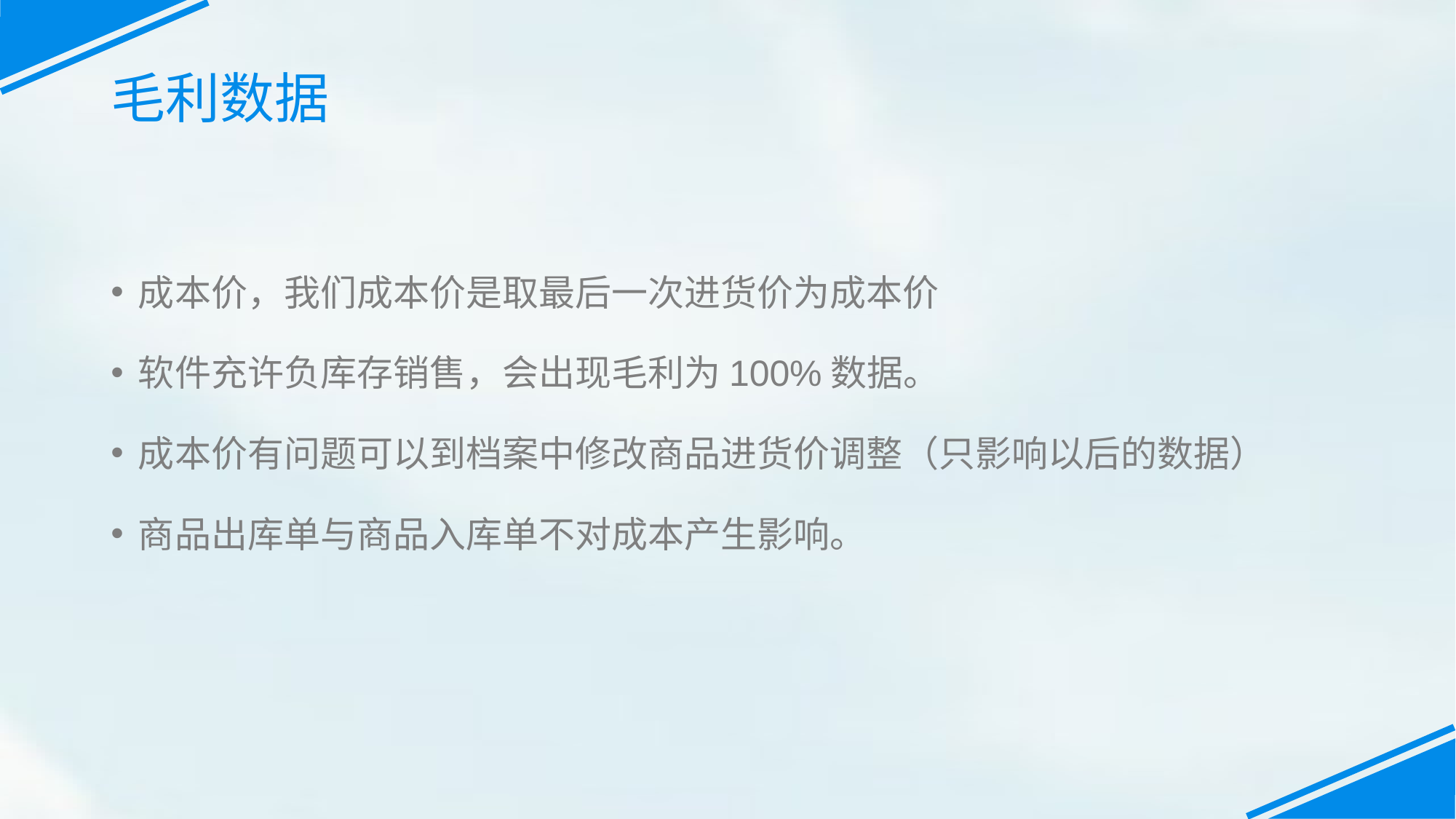

# 毛利数据

成本价，我们成本价是取最后一次进货价为成本价
软件充许负库存销售，会出现毛利为100%数据。
成本价有问题可以到档案中修改商品进货价调整（只影响以后的数据）
商品出库单与商品入库单不对成本产生影响。